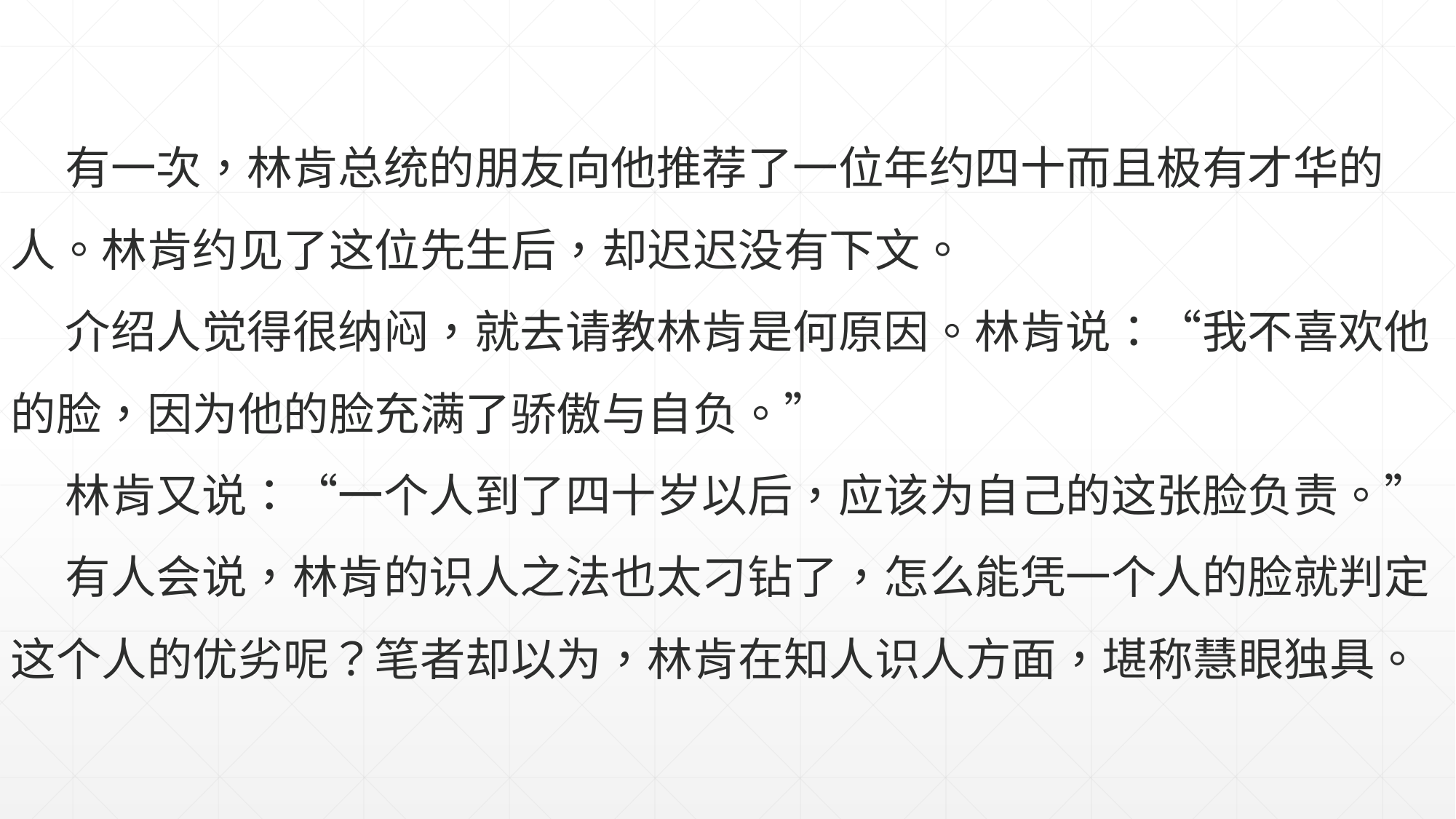

有一次，林肯总统的朋友向他推荐了一位年约四十而且极有才华的人。林肯约见了这位先生后，却迟迟没有下文。
介绍人觉得很纳闷，就去请教林肯是何原因。林肯说：“我不喜欢他的脸，因为他的脸充满了骄傲与自负。”
林肯又说：“一个人到了四十岁以后，应该为自己的这张脸负责。”
有人会说，林肯的识人之法也太刁钻了，怎么能凭一个人的脸就判定这个人的优劣呢？笔者却以为，林肯在知人识人方面，堪称慧眼独具。